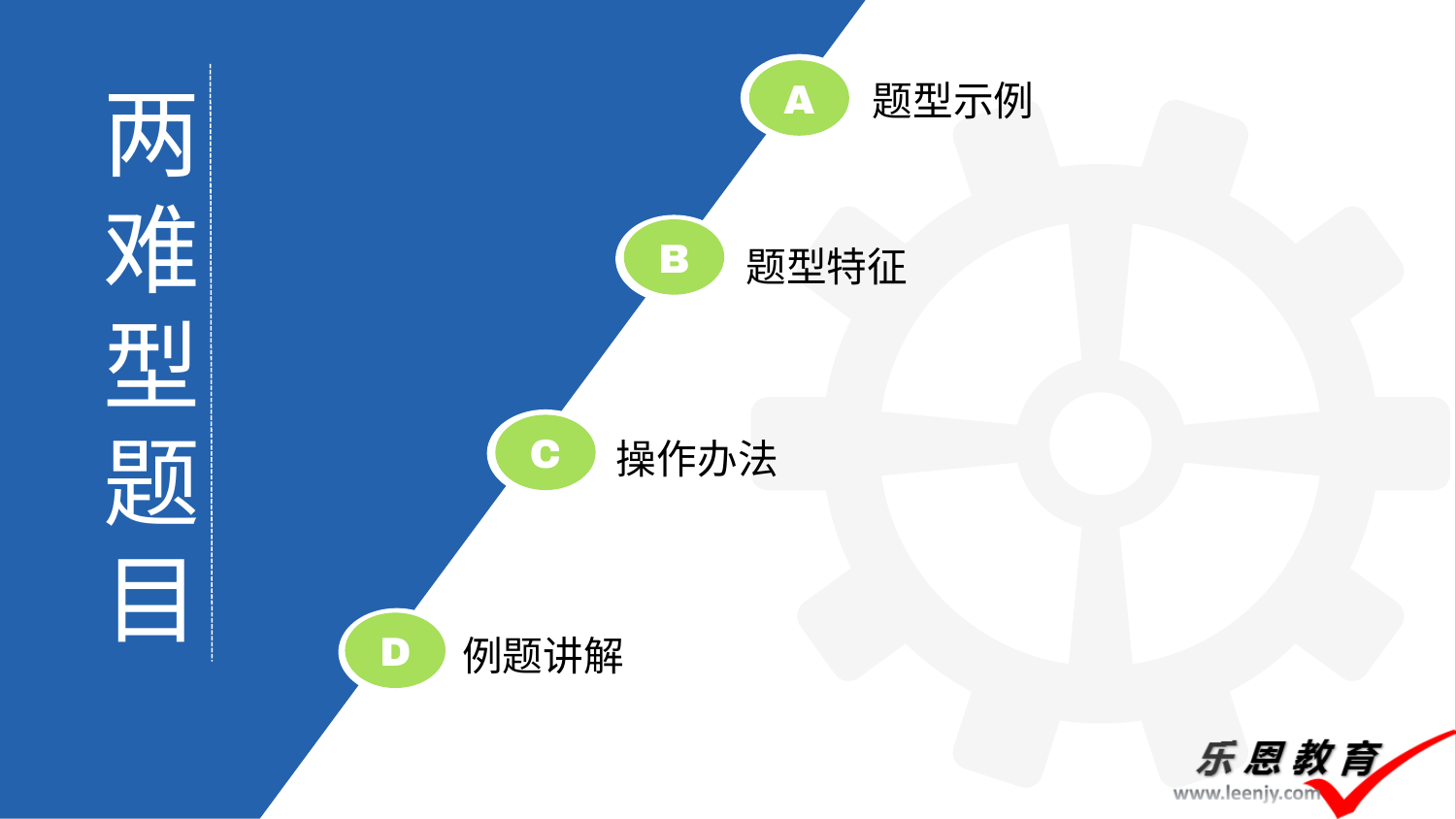

题型示例
A
两难型题目

B
题型特征

C
操作办法

D
例题讲解